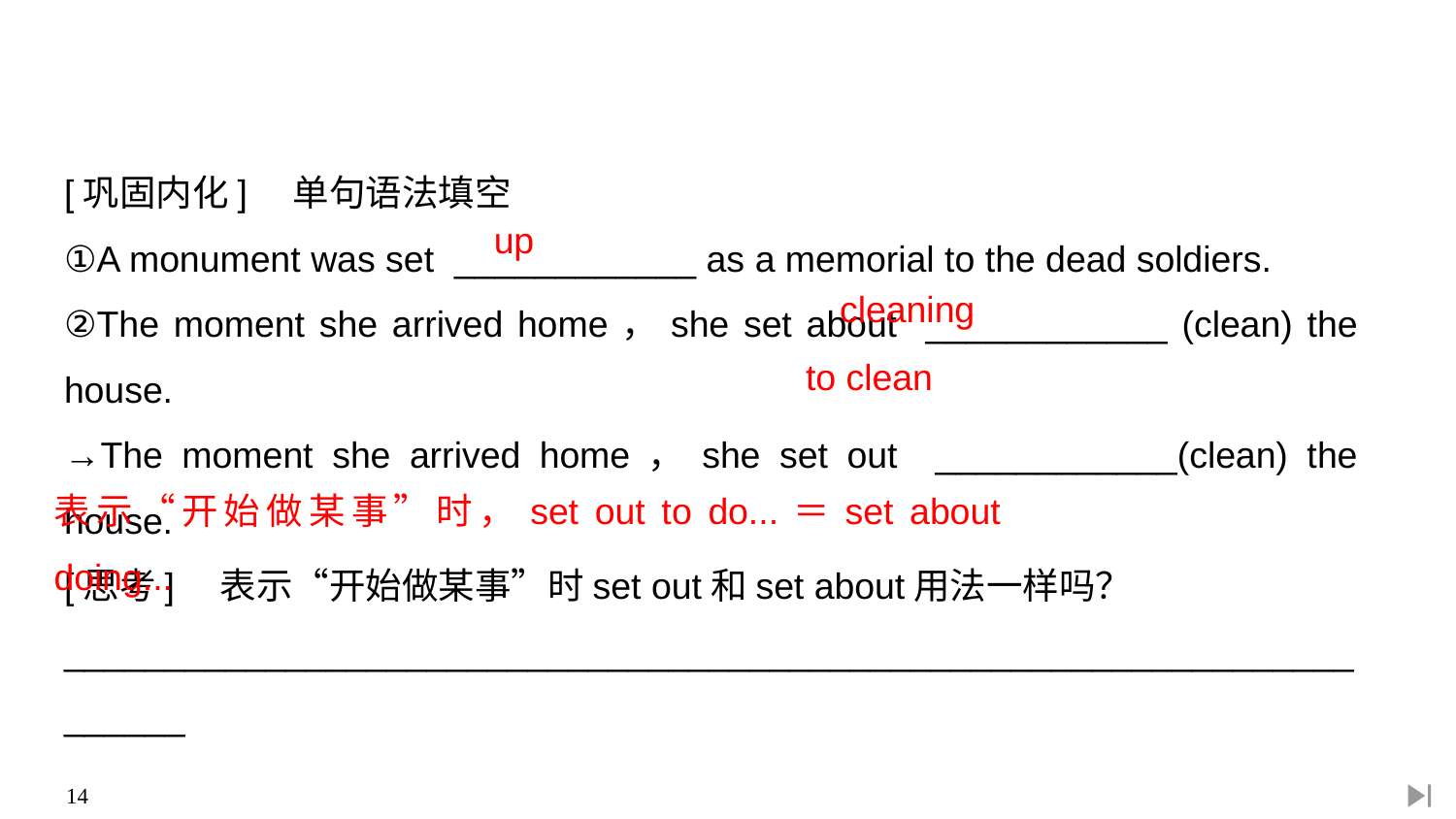

[巩固内化]　单句语法填空
①A monument was set  ____________ as a memorial to the dead soldiers.
②The moment she arrived home，she set about  ____________ (clean) the house.
→The moment she arrived home，she set out  ____________(clean) the house.
[思考]　表示“开始做某事”时set out和set about用法一样吗？
______________________________________________________________________
up
cleaning
to clean
表示“开始做某事”时，set out to do...＝set about doing...